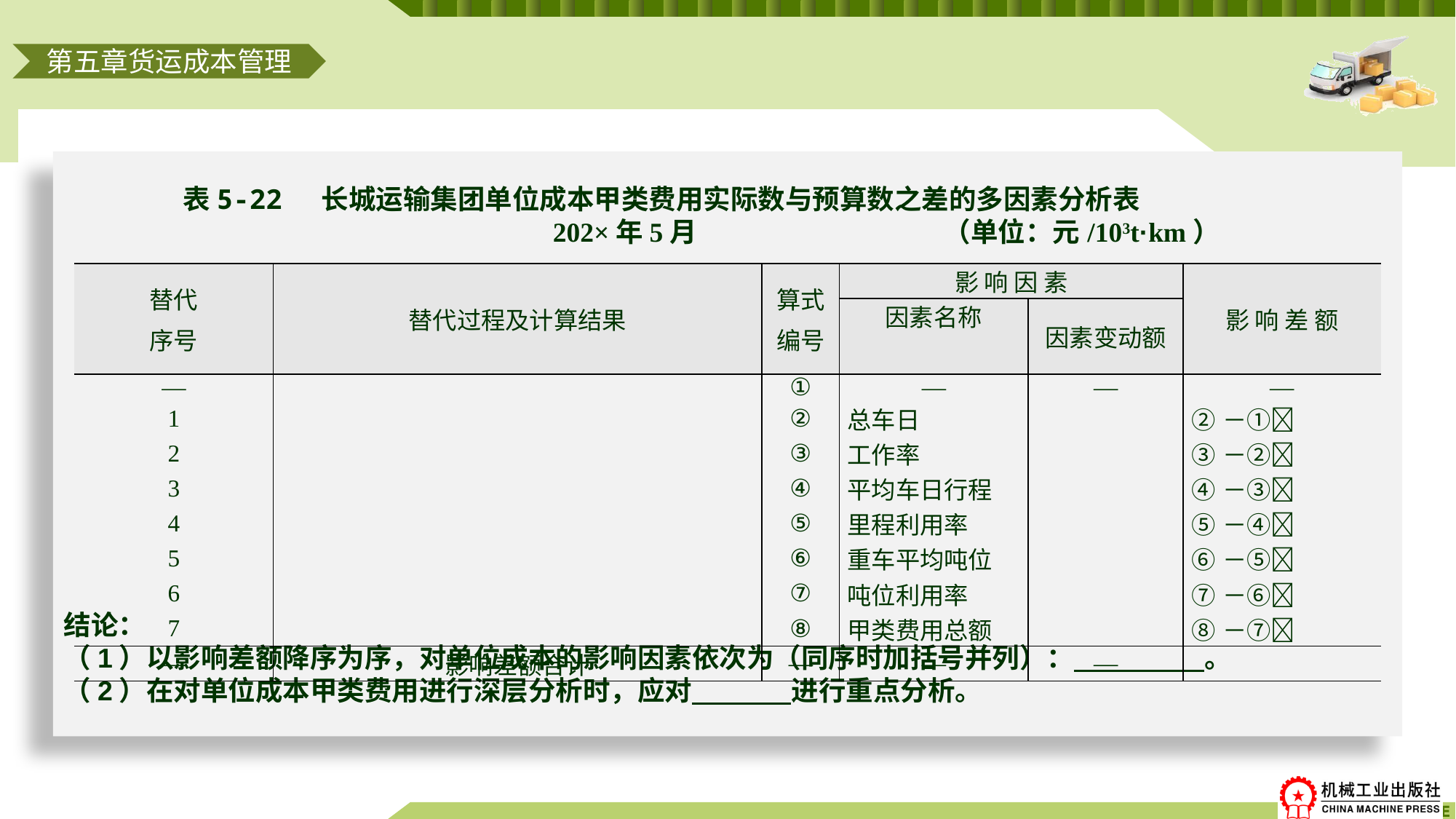

第五章货运成本管理
# 表5-22  长城运输集团单位成本甲类费用实际数与预算数之差的多因素分析表 202×年5月                                        （单位：元/103t·km） 结论： （1）以影响差额降序为序，对单位成本的影响因素依次为（同序时加括号并列）：                     。 （2）在对单位成本甲类费用进行深层分析时，应对                进行重点分析。
| 替代 序号 | 替代过程及计算结果 | 算式 编号 | 影 响 因 素 |  | 影 响 差 额 |
| --- | --- | --- | --- | --- | --- |
|  |  |  | 因素名称 | 因素变动额 |  |
| — |  | ① | — | — | — |
| 1 |  | ② | 总车日 |  | ②－①= |
| 2 |  | ③ | 工作率 |  | ③－②= |
| 3 |  | ④ | 平均车日行程 |  | ④－③= |
| 4 |  | ⑤ | 里程利用率 |  | ⑤－④= |
| 5 |  | ⑥ | 重车平均吨位 |  | ⑥－⑤= |
| 6 |  | ⑦ | 吨位利用率 |  | ⑦－⑥= |
| 7 |  | ⑧ | 甲类费用总额 |  | ⑧－⑦= |
| — | 影响差额合计 | — | — | — |  |
| 替代 序号 | 替代过程及计算结果 | 算式 编号 | 影 响 因 素 |  | 影 响 差 额 |
| --- | --- | --- | --- | --- | --- |
|  |  |  | 因素名称 | 因素变动额 |  |
| — |  | ① | — | — | — |
| 1 |  | ② | 总车日 |  | ②－①= |
| 2 |  | ③ | 工作率 |  | ③－②= |
| 3 |  | ④ | 平均车日行程 |  | ④－③= |
| 4 |  | ⑤ | 里程利用率 |  | ⑤－④= |
| 5 |  | ⑥ | 重车平均吨位 |  | ⑥－⑤= |
| 6 |  | ⑦ | 吨位利用率 |  | ⑦－⑥= |
| 7 |  | ⑧ | 甲类费用总额 |  | ⑧－⑦= |
| — | 影响差额合计 | — | — | — |  |